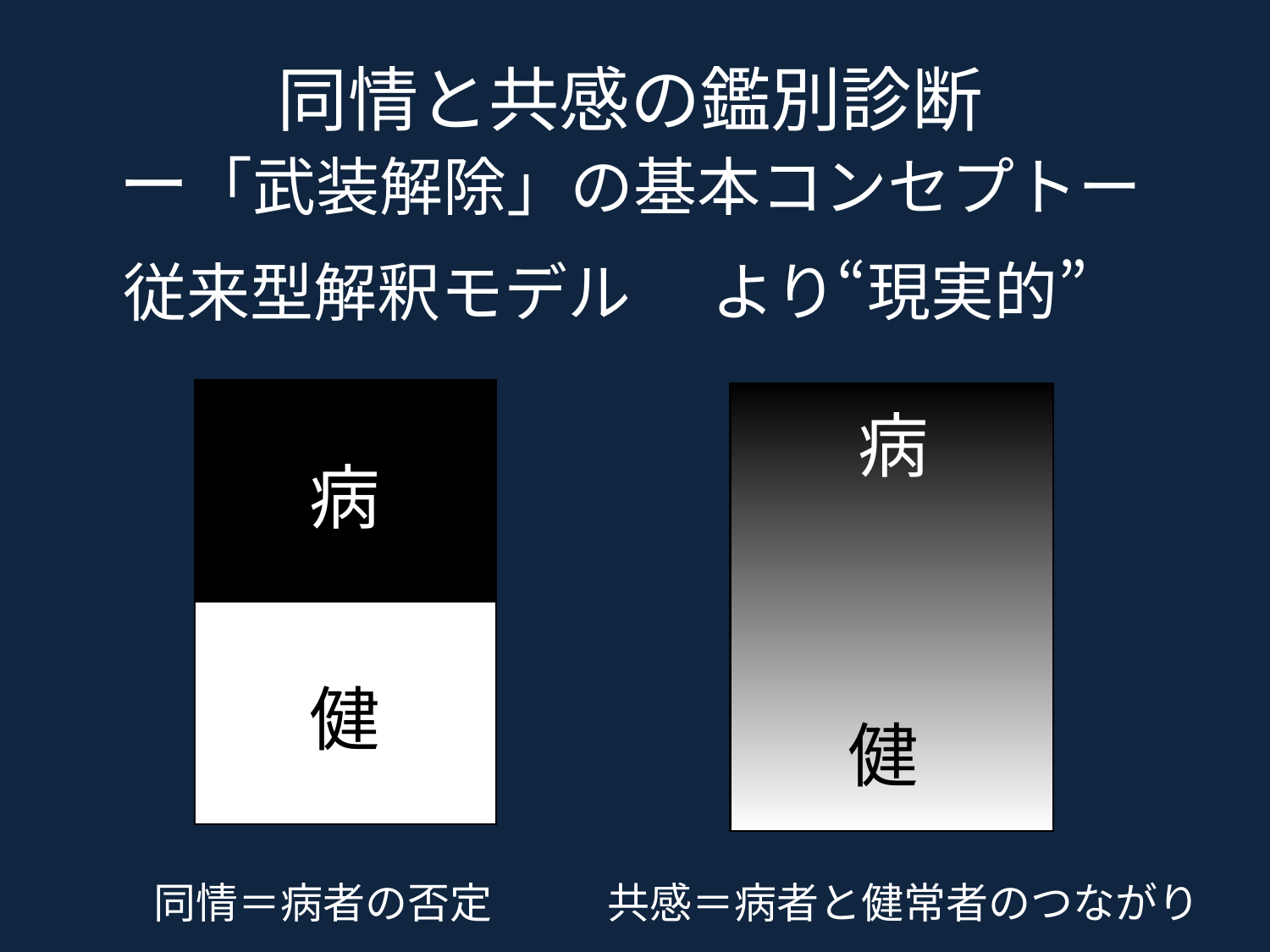

同情と共感の鑑別診断
ー「武装解除」の基本コンセプトー
より“現実的”
従来型解釈モデル

病
病
健
健
同情＝病者の否定
共感＝病者と健常者のつながり